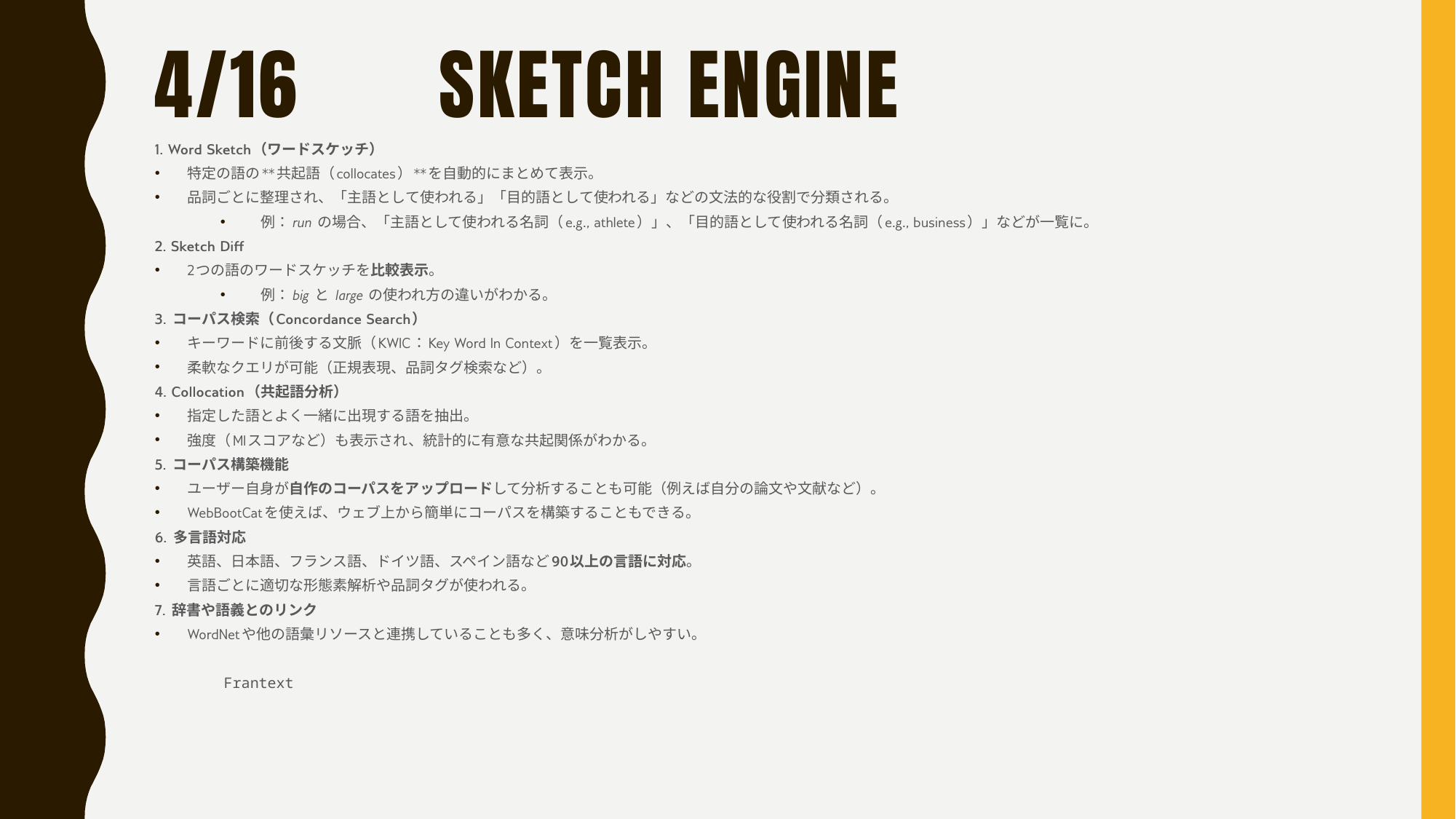

# 4/16　 sketch Engine
1. Word Sketch（ワードスケッチ）
特定の語の**共起語（collocates）**を自動的にまとめて表示。
品詞ごとに整理され、「主語として使われる」「目的語として使われる」などの文法的な役割で分類される。
例：run の場合、「主語として使われる名詞（e.g., athlete）」、「目的語として使われる名詞（e.g., business）」などが一覧に。
2. Sketch Diff
2つの語のワードスケッチを比較表示。
例：big と large の使われ方の違いがわかる。
3. コーパス検索（Concordance Search）
キーワードに前後する文脈（KWIC：Key Word In Context）を一覧表示。
柔軟なクエリが可能（正規表現、品詞タグ検索など）。
4. Collocation（共起語分析）
指定した語とよく一緒に出現する語を抽出。
強度（MIスコアなど）も表示され、統計的に有意な共起関係がわかる。
5. コーパス構築機能
ユーザー自身が自作のコーパスをアップロードして分析することも可能（例えば自分の論文や文献など）。
WebBootCatを使えば、ウェブ上から簡単にコーパスを構築することもできる。
6. 多言語対応
英語、日本語、フランス語、ドイツ語、スペイン語など90以上の言語に対応。
言語ごとに適切な形態素解析や品詞タグが使われる。
7. 辞書や語義とのリンク
WordNetや他の語彙リソースと連携していることも多く、意味分析がしやすい。

Frantext